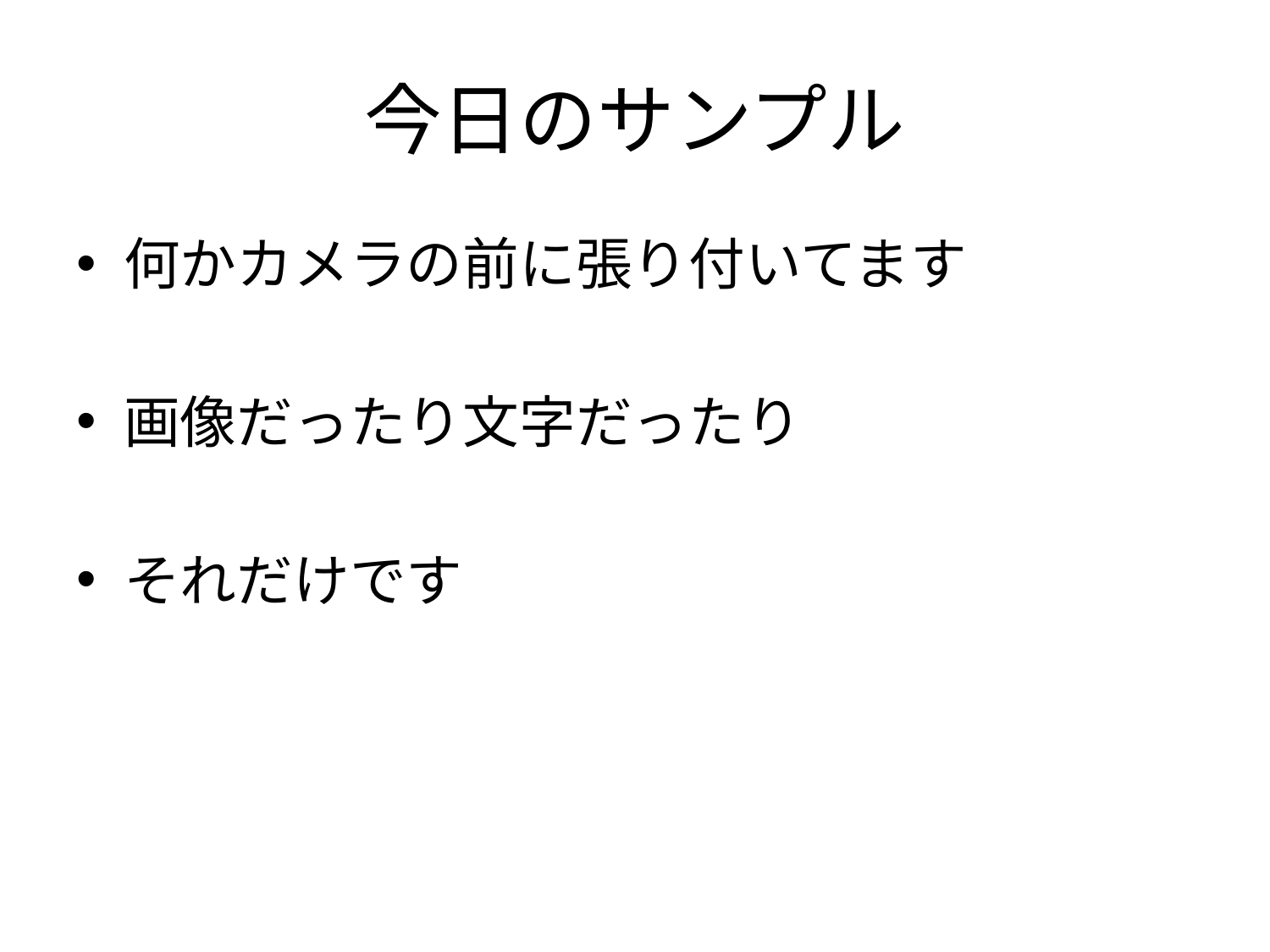

# 今日のサンプル
何かカメラの前に張り付いてます

画像だったり文字だったり

それだけです